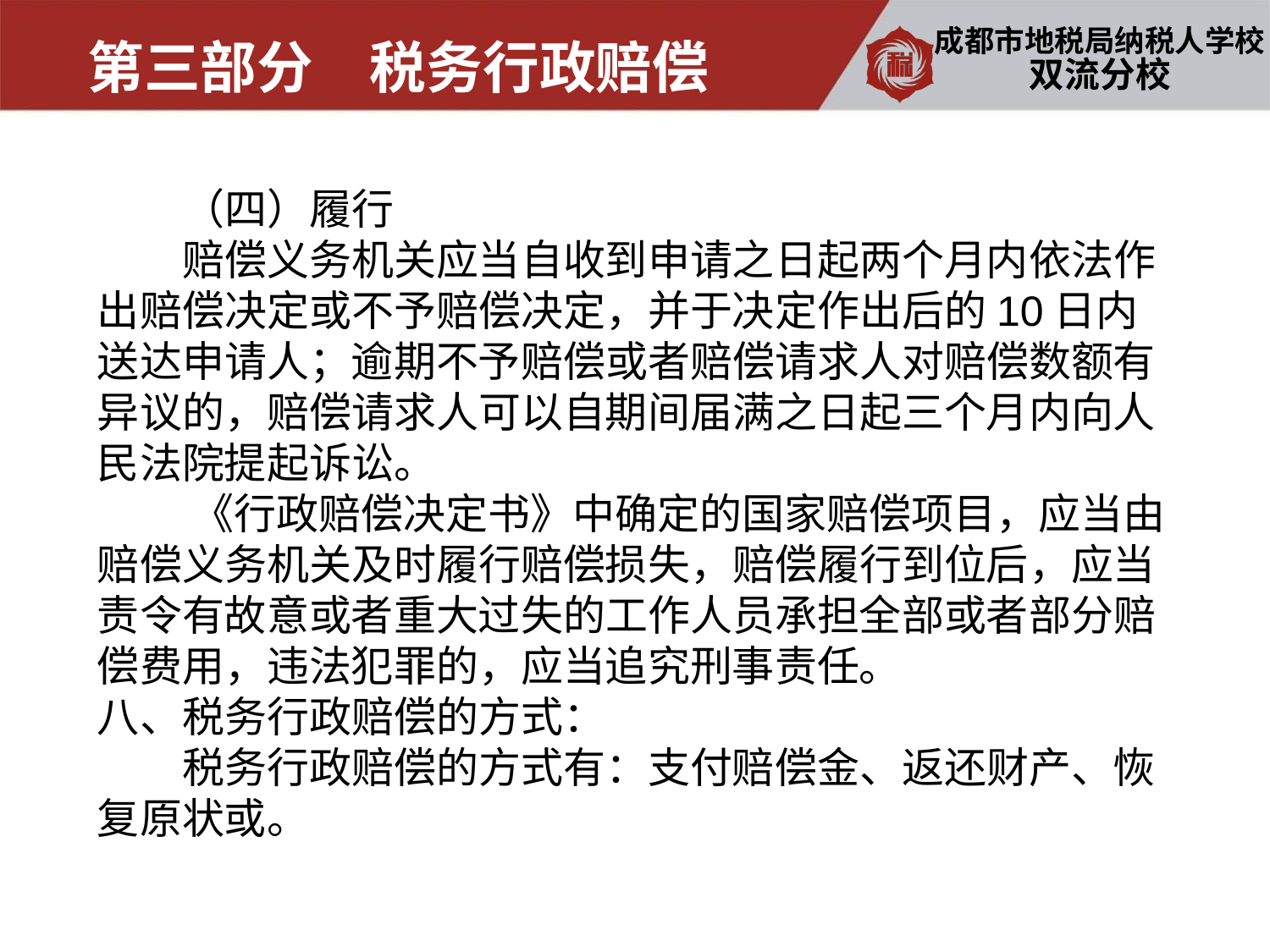

第三部分　税务行政赔偿
双流分校
　　（四）履行
　　赔偿义务机关应当自收到申请之日起两个月内依法作出赔偿决定或不予赔偿决定，并于决定作出后的10日内送达申请人；逾期不予赔偿或者赔偿请求人对赔偿数额有异议的，赔偿请求人可以自期间届满之日起三个月内向人民法院提起诉讼。
　　 《行政赔偿决定书》中确定的国家赔偿项目，应当由赔偿义务机关及时履行赔偿损失，赔偿履行到位后，应当责令有故意或者重大过失的工作人员承担全部或者部分赔偿费用，违法犯罪的，应当追究刑事责任。
八、税务行政赔偿的方式：
　　税务行政赔偿的方式有：支付赔偿金、返还财产、恢复原状或。